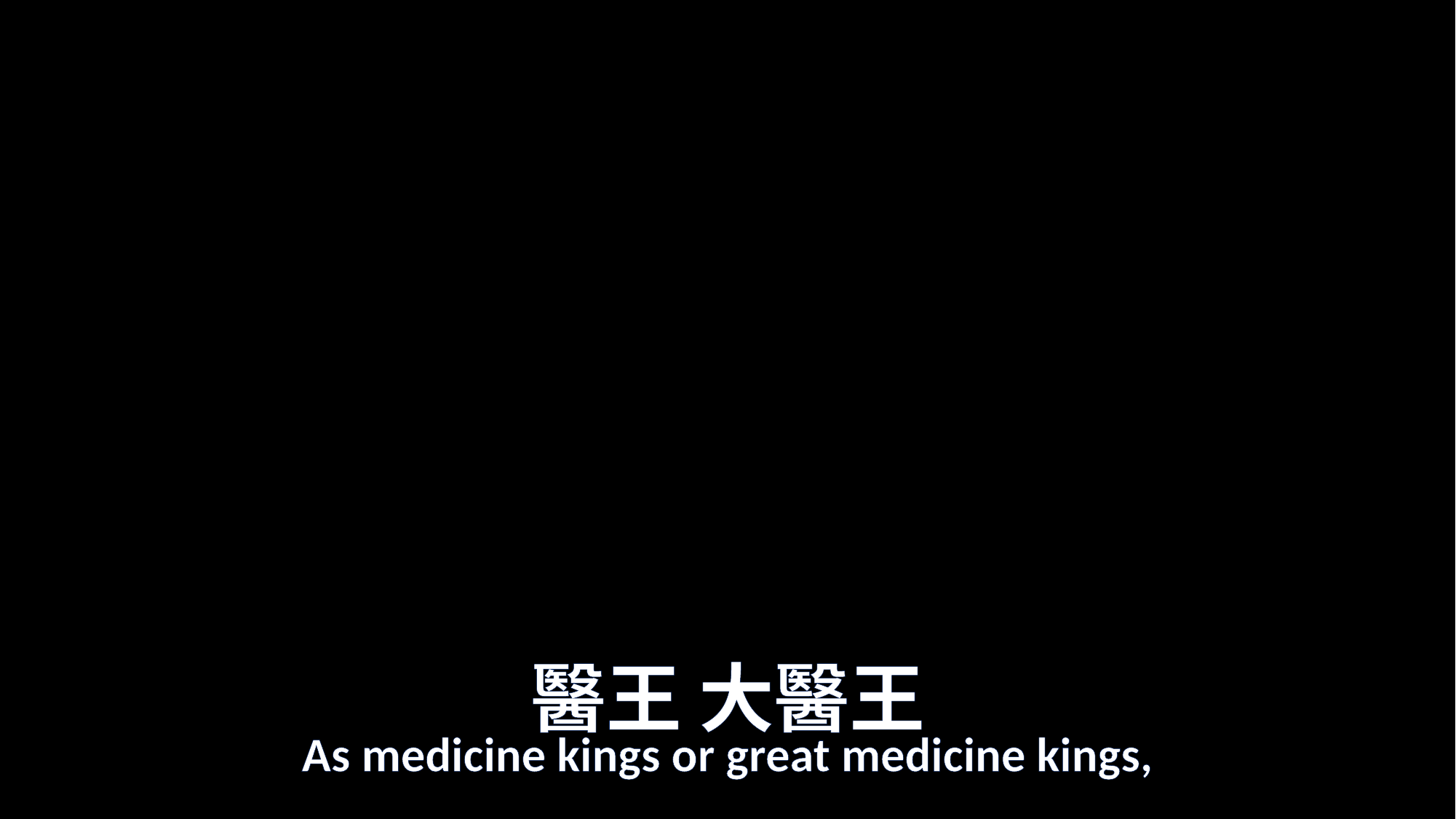

# 醫王 大醫王
As medicine kings or great medicine kings,